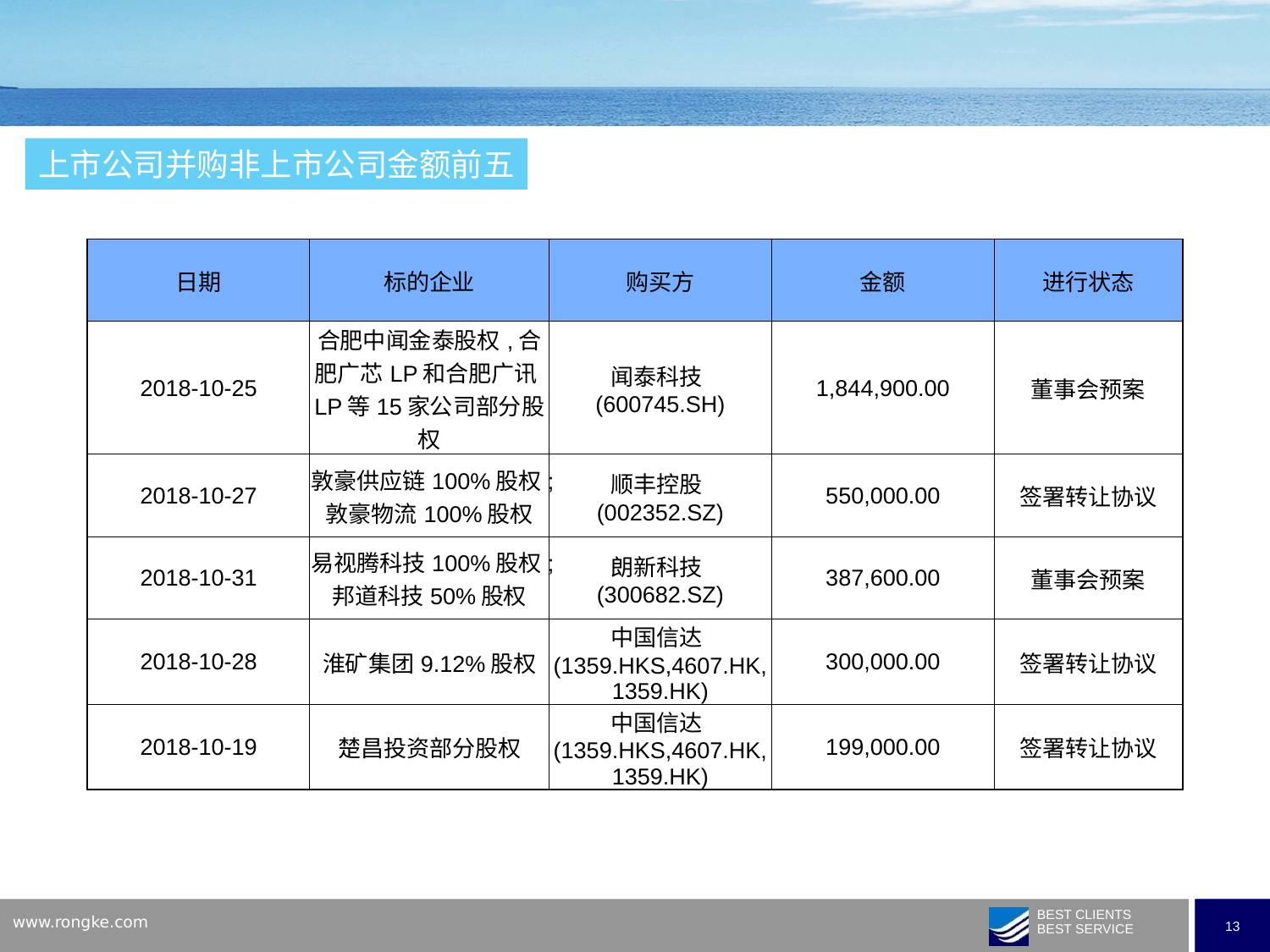

上市公司并购非上市公司金额前五
| 日期 | 标的企业 | 购买方 | 金额 | 进行状态 |
| --- | --- | --- | --- | --- |
| 2018-10-25 | 合肥中闻金泰股权,合肥广芯LP和合肥广讯LP等15家公司部分股权 | 闻泰科技(600745.SH) | 1,844,900.00 | 董事会预案 |
| 2018-10-27 | 敦豪供应链100%股权;敦豪物流100%股权 | 顺丰控股(002352.SZ) | 550,000.00 | 签署转让协议 |
| 2018-10-31 | 易视腾科技100%股权;邦道科技50%股权 | 朗新科技(300682.SZ) | 387,600.00 | 董事会预案 |
| 2018-10-28 | 淮矿集团9.12%股权 | 中国信达(1359.HKS,4607.HK,1359.HK) | 300,000.00 | 签署转让协议 |
| 2018-10-19 | 楚昌投资部分股权 | 中国信达(1359.HKS,4607.HK,1359.HK) | 199,000.00 | 签署转让协议 |